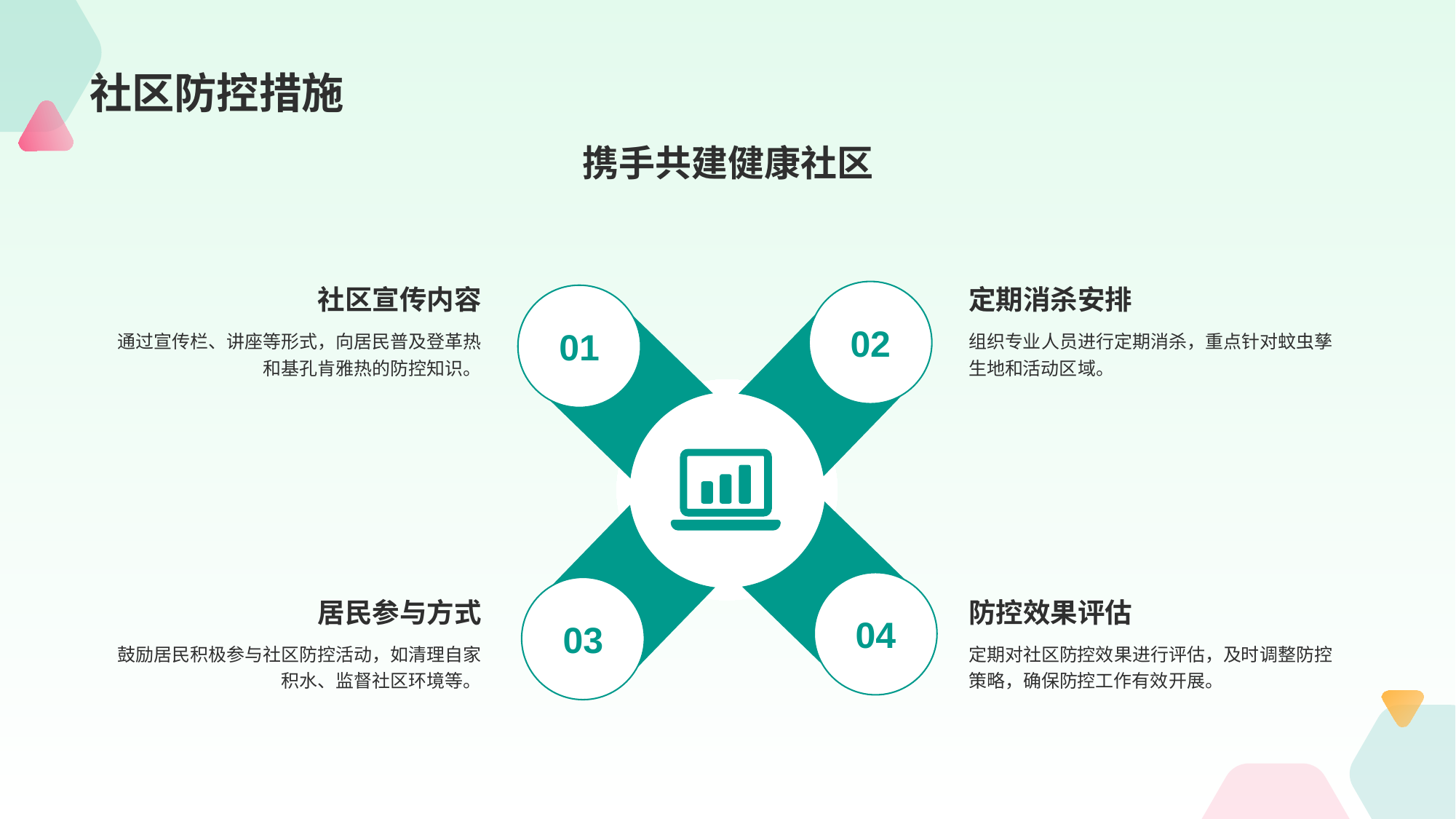

# 社区防控措施
携手共建健康社区
社区宣传内容
01
通过宣传栏、讲座等形式，向居民普及登革热和基孔肯雅热的防控知识。

定期消杀安排
02
组织专业人员进行定期消杀，重点针对蚊虫孳生地和活动区域。

04
防控效果评估
定期对社区防控效果进行评估，及时调整防控策略，确保防控工作有效开展。

居民参与方式
03
鼓励居民积极参与社区防控活动，如清理自家积水、监督社区环境等。